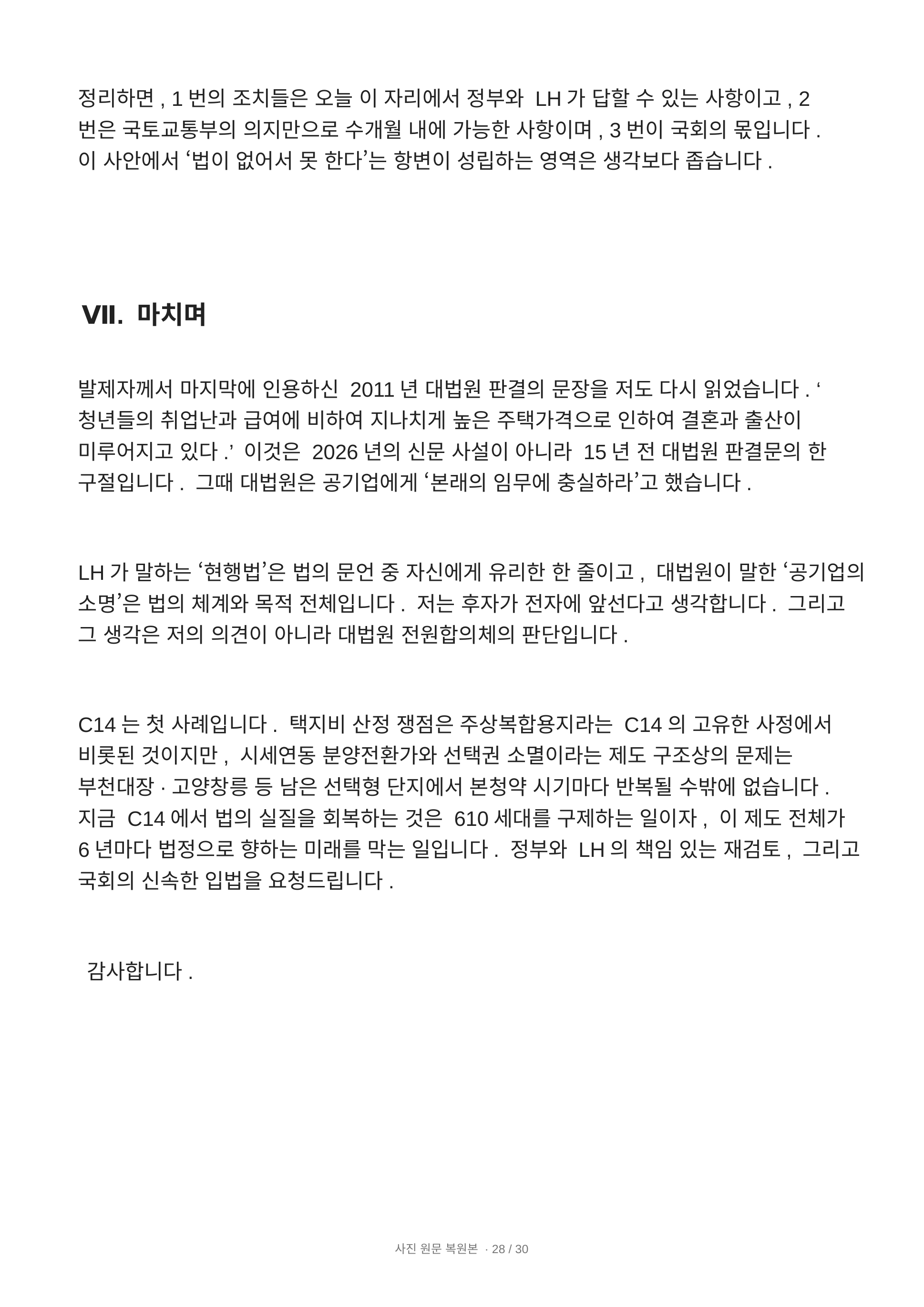

정리하면, 1번의 조치들은 오늘 이 자리에서 정부와 LH가 답할 수 있는 사항이고, 2번은 국토교통부의 의지만으로 수개월 내에 가능한 사항이며, 3번이 국회의 몫입니다. 이 사안에서 ‘법이 없어서 못 한다’는 항변이 성립하는 영역은 생각보다 좁습니다.
Ⅶ. 마치며
발제자께서 마지막에 인용하신 2011년 대법원 판결의 문장을 저도 다시 읽었습니다. ‘청년들의 취업난과 급여에 비하여 지나치게 높은 주택가격으로 인하여 결혼과 출산이 미루어지고 있다.’ 이것은 2026년의 신문 사설이 아니라 15년 전 대법원 판결문의 한 구절입니다. 그때 대법원은 공기업에게 ‘본래의 임무에 충실하라’고 했습니다.
LH가 말하는 ‘현행법’은 법의 문언 중 자신에게 유리한 한 줄이고, 대법원이 말한 ‘공기업의 소명’은 법의 체계와 목적 전체입니다. 저는 후자가 전자에 앞선다고 생각합니다. 그리고 그 생각은 저의 의견이 아니라 대법원 전원합의체의 판단입니다.
C14는 첫 사례입니다. 택지비 산정 쟁점은 주상복합용지라는 C14의 고유한 사정에서 비롯된 것이지만, 시세연동 분양전환가와 선택권 소멸이라는 제도 구조상의 문제는 부천대장·고양창릉 등 남은 선택형 단지에서 본청약 시기마다 반복될 수밖에 없습니다. 지금 C14에서 법의 실질을 회복하는 것은 610세대를 구제하는 일이자, 이 제도 전체가 6년마다 법정으로 향하는 미래를 막는 일입니다. 정부와 LH의 책임 있는 재검토, 그리고 국회의 신속한 입법을 요청드립니다.
감사합니다.
사진 원문 복원본 · 28 / 30